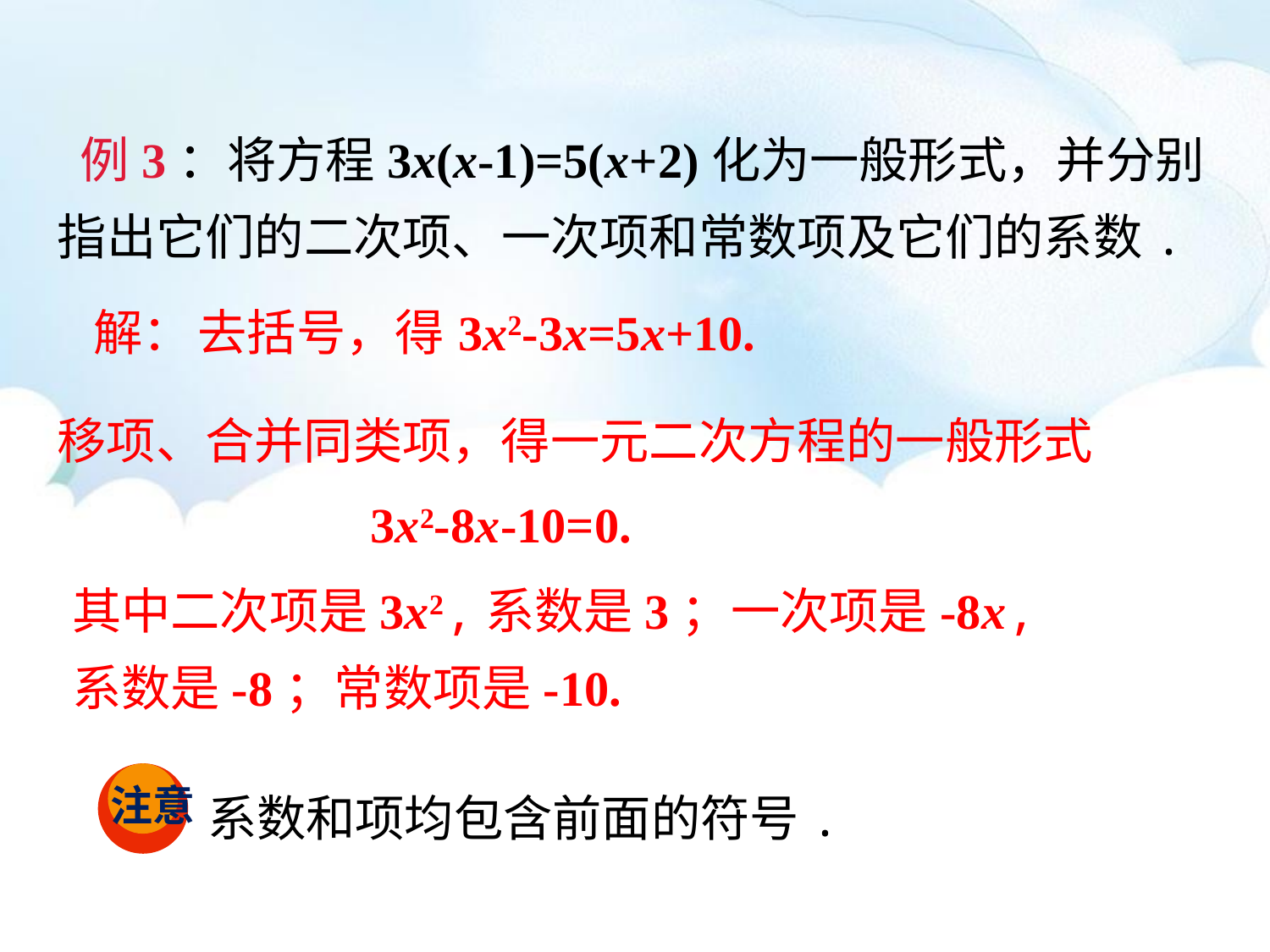

例3：将方程3x(x-1)=5(x+2)化为一般形式，并分别指出它们的二次项、一次项和常数项及它们的系数.
解：
去括号，得
3x2-3x=5x+10.
移项、合并同类项，得一元二次方程的一般形式
3x2-8x-10=0.
其中二次项是3x2,系数是3；一次项是-8x,系数是-8；常数项是-10.
注意

系数和项均包含前面的符号.